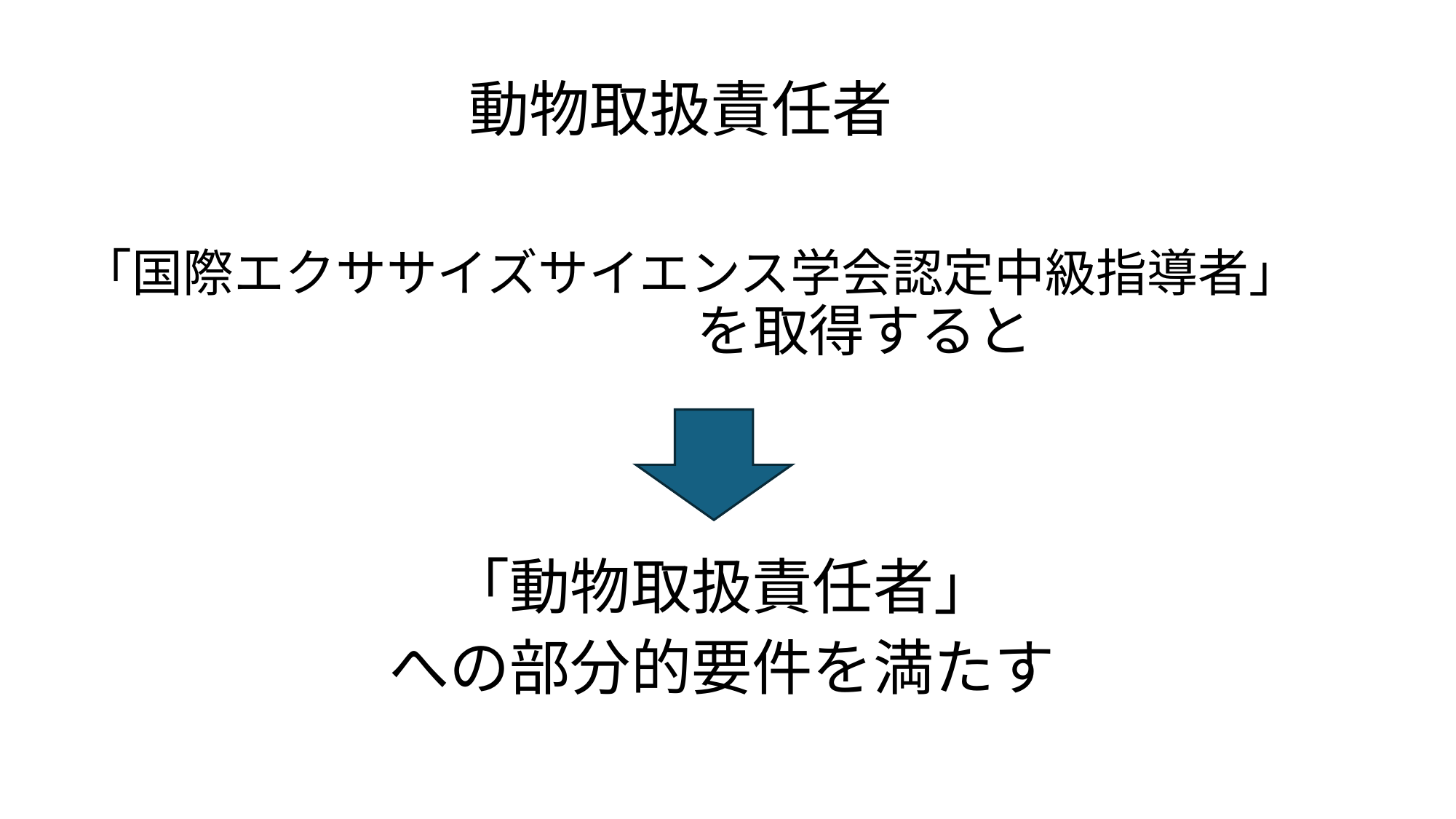

動物取扱責任者
# 「国際エクササイズサイエンス学会認定中級指導者」 　　　　　　　　　　　を取得すると

　　　　「動物取扱責任者」
　　　への部分的要件を満たす